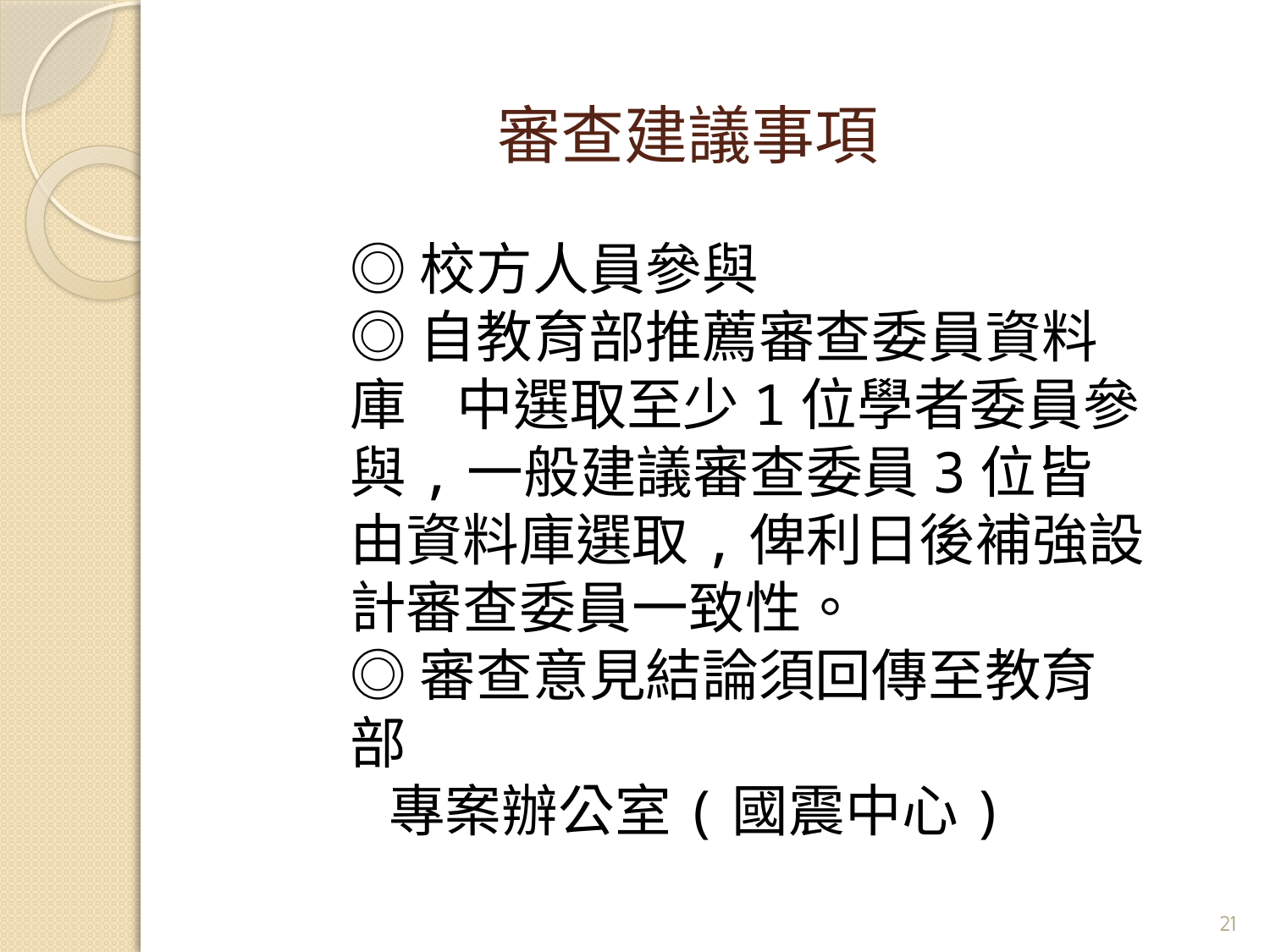

審查建議事項
◎校方人員參與
◎自教育部推薦審查委員資料庫    中選取至少1位學者委員參與,一般建議審查委員3位皆由資料庫選取,俾利日後補強設計審查委員一致性。
◎審查意見結論須回傳至教育部
  專案辦公室(國震中心)

21